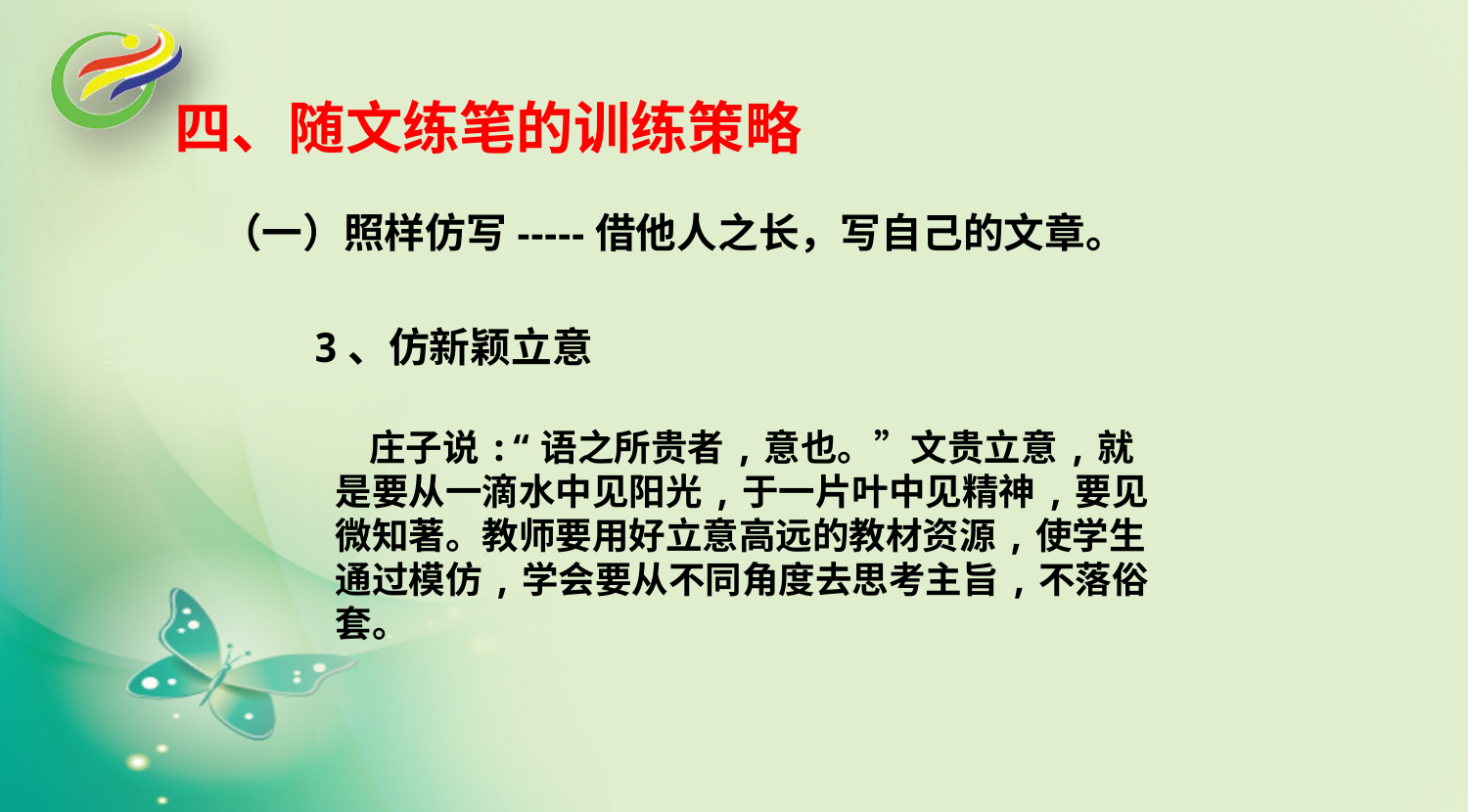

四、随文练笔的训练策略
（一）照样仿写-----借他人之长，写自己的文章。
3、仿新颖立意
   庄子说:“语之所贵者,意也。”文贵立意,就是要从一滴水中见阳光,于一片叶中见精神,要见微知著。教师要用好立意高远的教材资源,使学生通过模仿,学会要从不同角度去思考主旨,不落俗套。